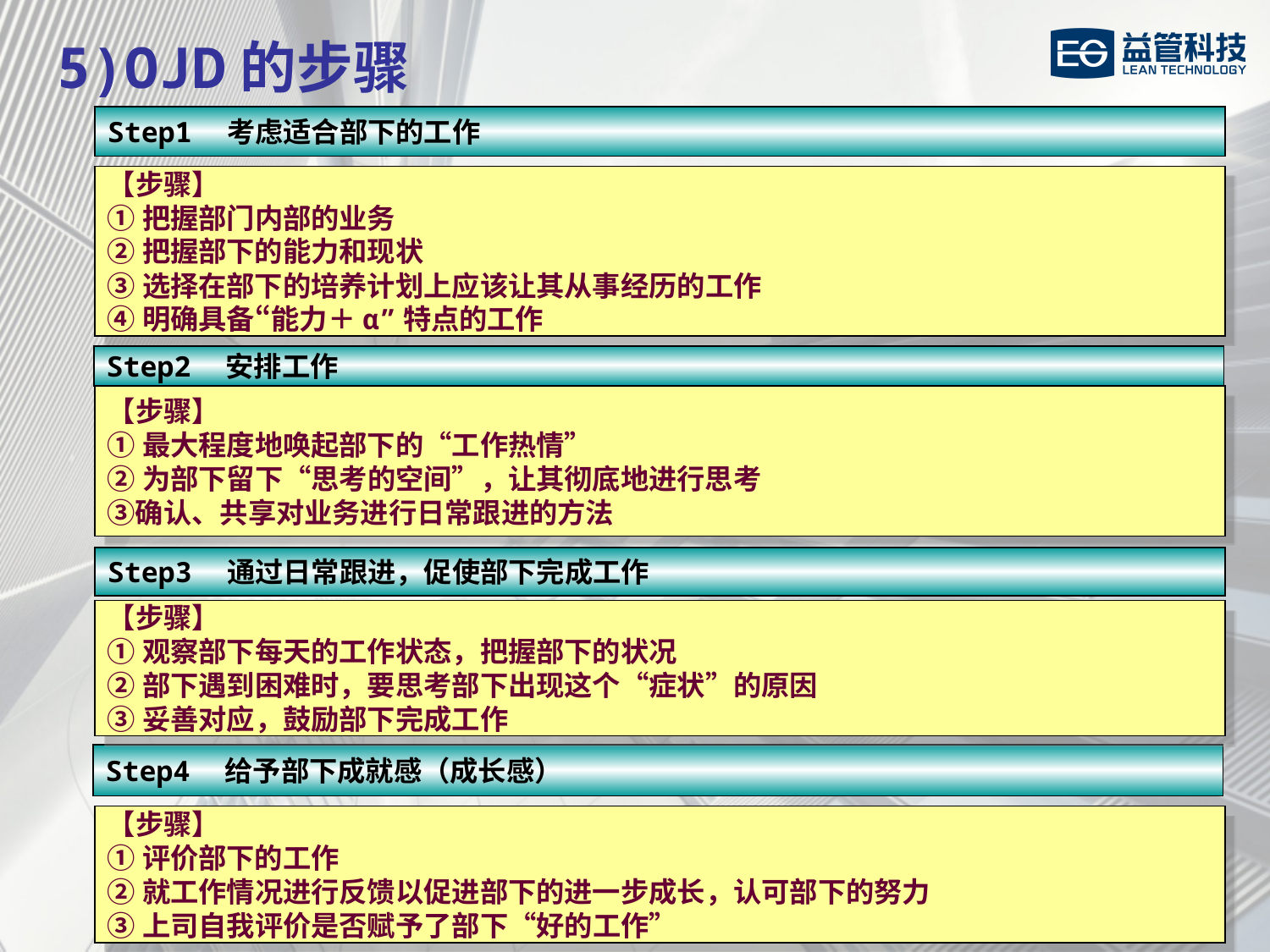

5)OJD的步骤
Step1　考虑适合部下的工作
【步骤】
①把握部门内部的业务
②把握部下的能力和现状
③选择在部下的培养计划上应该让其从事经历的工作
④明确具备“能力＋α”特点的工作
Step2　安排工作
【步骤】
①最大程度地唤起部下的“工作热情”
②为部下留下“思考的空间”，让其彻底地进行思考
③确认、共享对业务进行日常跟进的方法
Step3　通过日常跟进，促使部下完成工作
【步骤】
①观察部下每天的工作状态，把握部下的状况
②部下遇到困难时，要思考部下出现这个“症状”的原因
③妥善对应，鼓励部下完成工作
Step4　给予部下成就感（成长感）
【步骤】
①评价部下的工作
②就工作情况进行反馈以促进部下的进一步成长，认可部下的努力
③上司自我评价是否赋予了部下“好的工作”